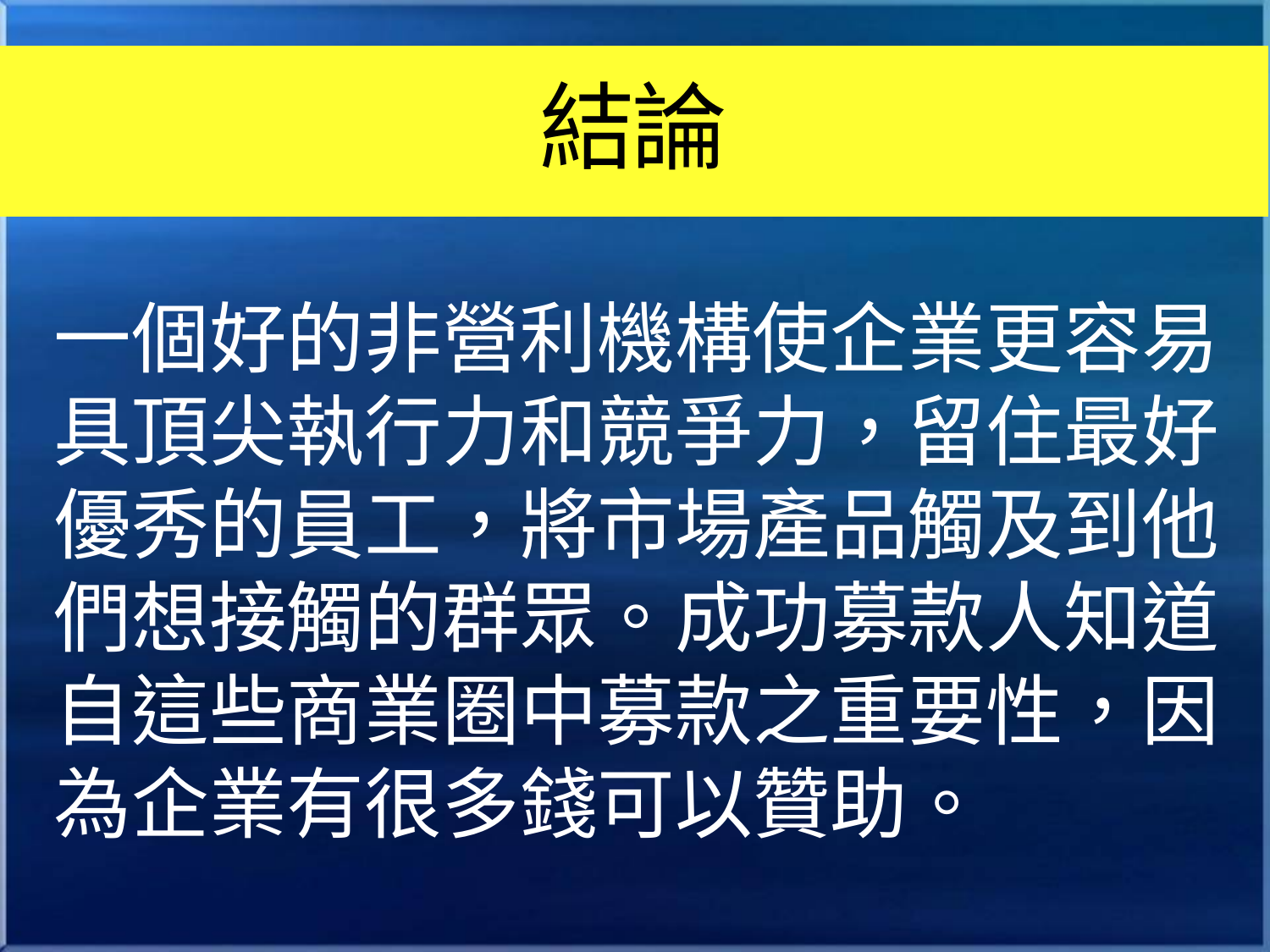

結論
一個好的非營利機構使企業更容易具頂尖執行力和競爭力，留住最好優秀的員工，將市場產品觸及到他們想接觸的群眾。成功募款人知道自這些商業圈中募款之重要性，因為企業有很多錢可以贊助。